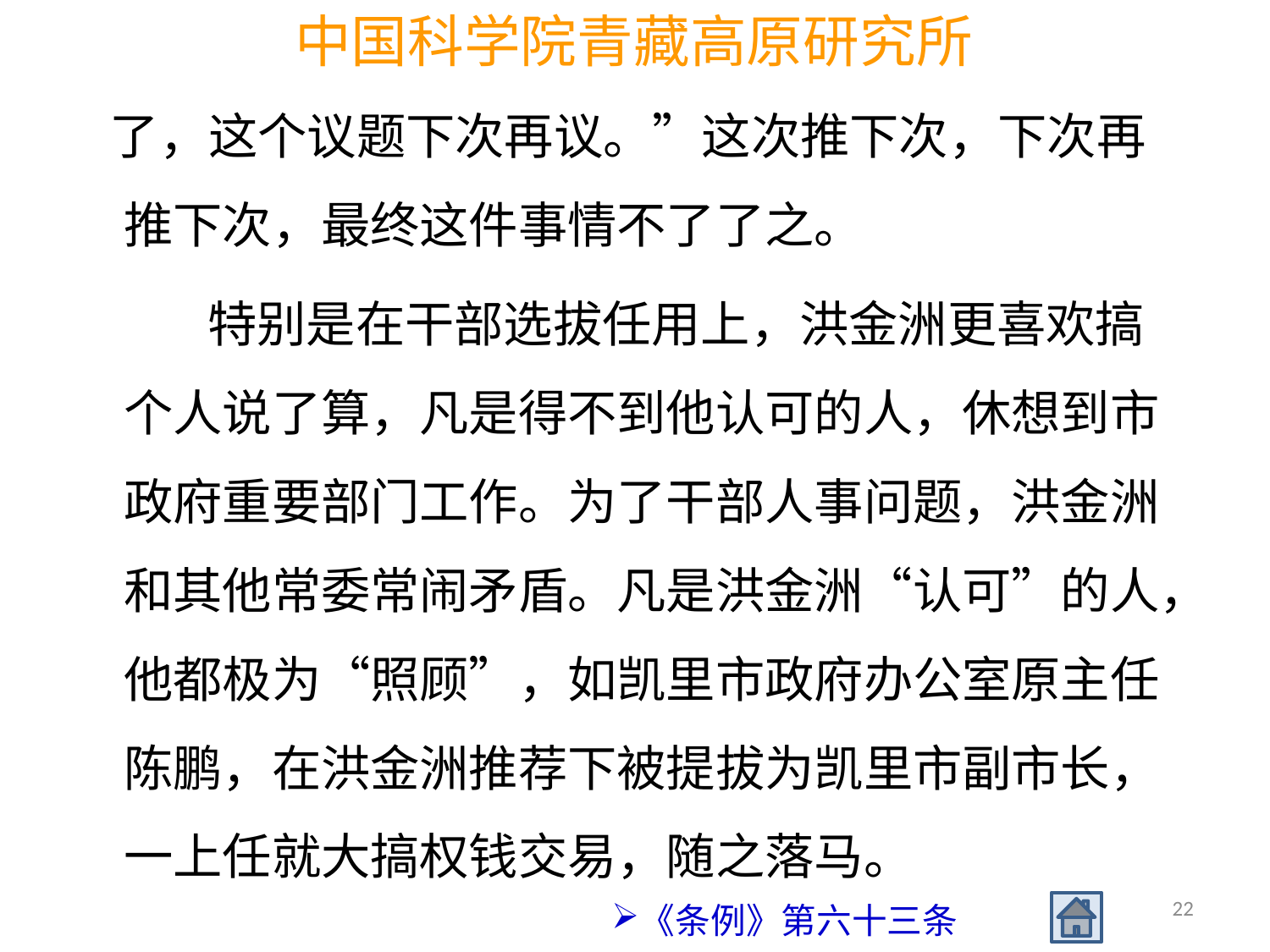

了，这个议题下次再议。”这次推下次，下次再推下次，最终这件事情不了了之。
　　   特别是在干部选拔任用上，洪金洲更喜欢搞个人说了算，凡是得不到他认可的人，休想到市政府重要部门工作。为了干部人事问题，洪金洲和其他常委常闹矛盾。凡是洪金洲“认可”的人，他都极为“照顾”，如凯里市政府办公室原主任陈鹏，在洪金洲推荐下被提拔为凯里市副市长，一上任就大搞权钱交易，随之落马。
22
《条例》第六十三条